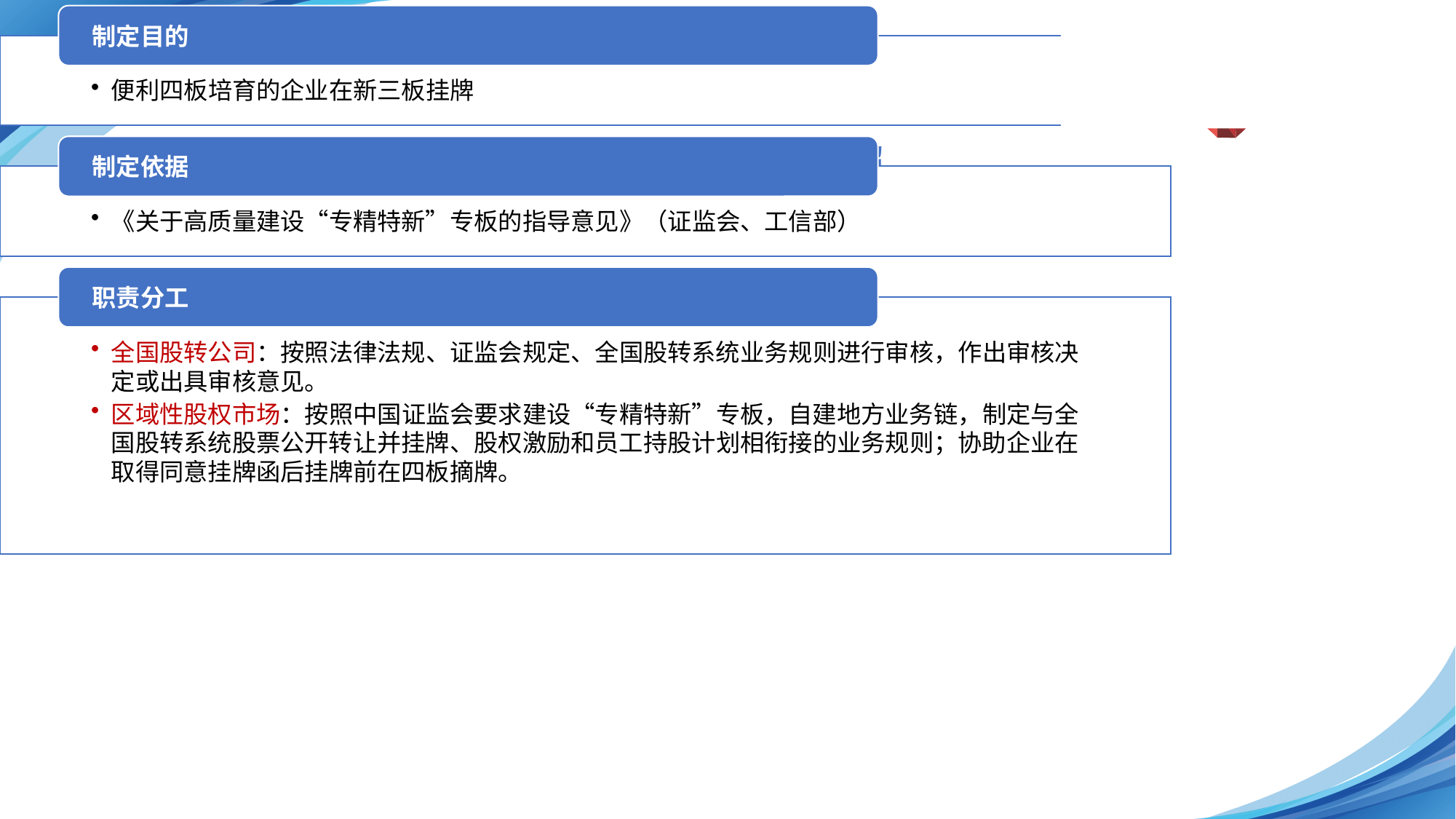

新三板挂牌审核制度介绍
《区域性股权市场创新型企业申报与审核指引》介绍

便利四板培育的企业在新三板挂牌
制定目的
《关于高质量建设“专精特新”专板的指导意见》（证监会、工信部）
制定依据
全国股转公司：按照法律法规、证监会规定、全国股转系统业务规则进行审核，作出审核决定或出具审核意见。
区域性股权市场：按照中国证监会要求建设“专精特新”专板，自建地方业务链，制定与全国股转系统股票公开转让并挂牌、股权激励和员工持股计划相衔接的业务规则；协助企业在取得同意挂牌函后挂牌前在四板摘牌。

职责分工